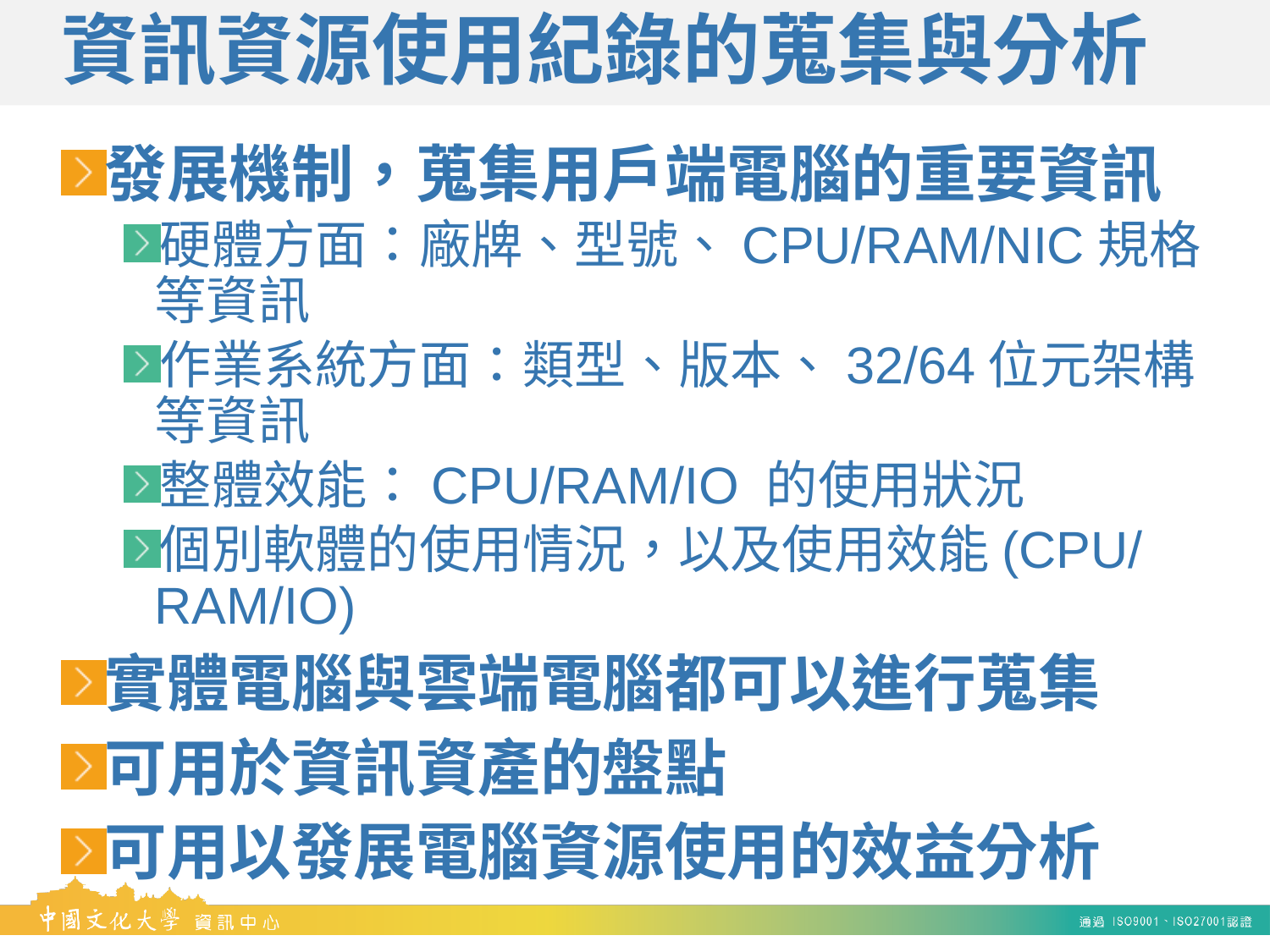

# 資訊資源使用紀錄的蒐集與分析
發展機制，蒐集用戶端電腦的重要資訊
硬體方面：廠牌、型號、CPU/RAM/NIC規格等資訊
作業系統方面：類型、版本、32/64位元架構等資訊
整體效能：CPU/RAM/IO 的使用狀況
個別軟體的使用情況，以及使用效能(CPU/RAM/IO)
實體電腦與雲端電腦都可以進行蒐集
可用於資訊資產的盤點
可用以發展電腦資源使用的效益分析